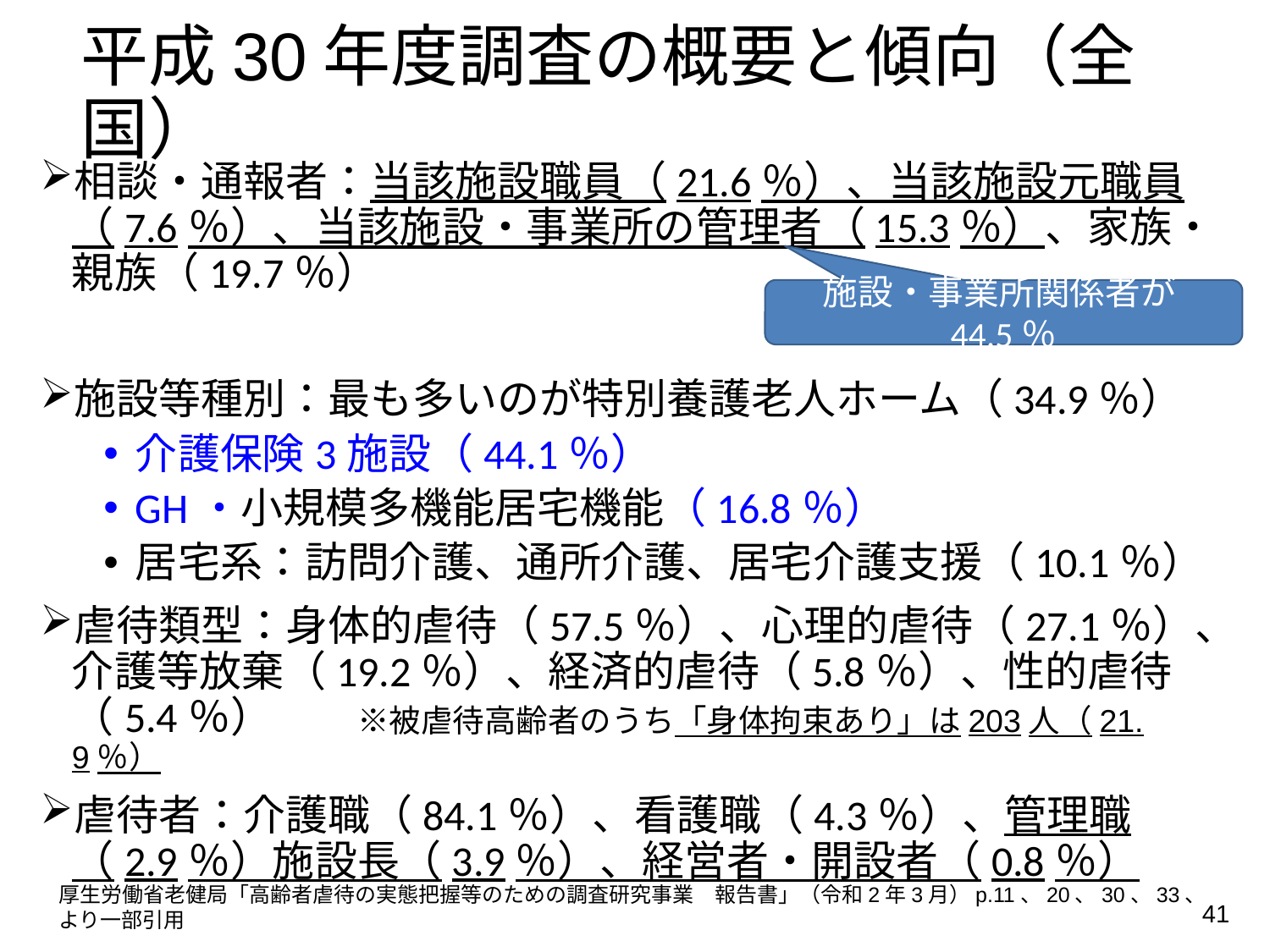

# 平成30年度調査の概要と傾向（全国）
相談・通報者：当該施設職員（21.6％）、当該施設元職員（7.6％）、当該施設・事業所の管理者（15.3％）、家族・親族（19.7％）

施設等種別：最も多いのが特別養護老人ホーム（34.9％）
介護保険3施設（44.1％）
GH・小規模多機能居宅機能（16.8％）
居宅系：訪問介護、通所介護、居宅介護支援（10.1％）
虐待類型：身体的虐待（57.5％）、心理的虐待（27.1％）、介護等放棄（19.2％）、経済的虐待（5.8％）、性的虐待（5.4％）　　※被虐待高齢者のうち「身体拘束あり」は203人（21.9％）
虐待者：介護職（84.1％）、看護職（4.3％）、管理職（2.9％）施設長（3.9％）、経営者・開設者（0.8％）
施設・事業所関係者が44.5％
厚生労働省老健局「高齢者虐待の実態把握等のための調査研究事業　報告書」（令和2年3月）p.11、20、30、33、より一部引用
41